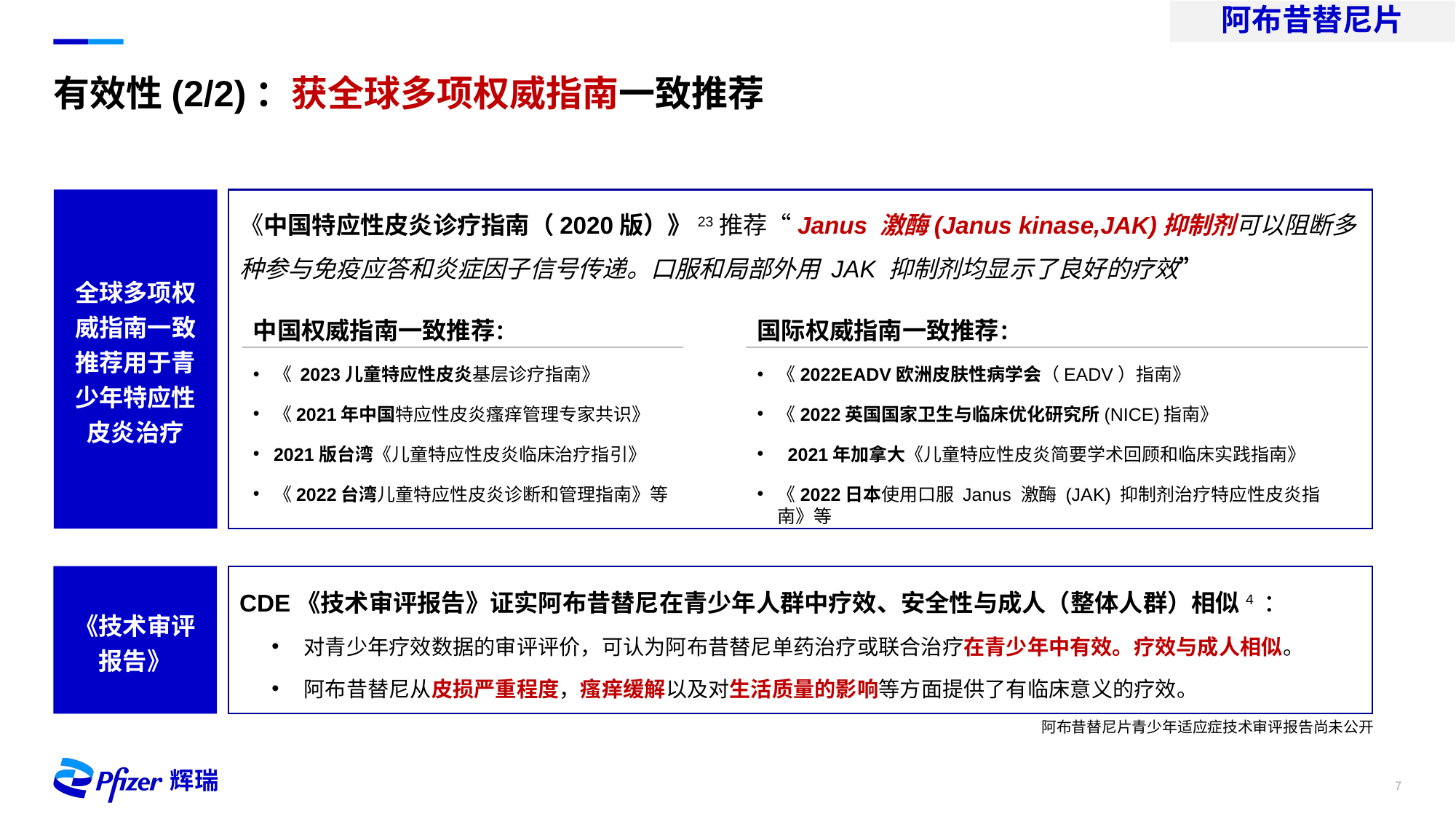

阿布昔替尼片
有效性(2/2)：获全球多项权威指南一致推荐
全球多项权威指南一致推荐用于青少年特应性皮炎治疗
《中国特应性皮炎诊疗指南（2020版）》23推荐“Janus 激酶(Janus kinase,JAK)抑制剂可以阻断多种参与免疫应答和炎症因子信号传递。口服和局部外用 JAK 抑制剂均显示了良好的疗效”
中国权威指南一致推荐：
《 2023儿童特应性皮炎基层诊疗指南》
《2021年中国特应性皮炎瘙痒管理专家共识》
2021版台湾《儿童特应性皮炎临床治疗指引》
《2022台湾儿童特应性皮炎诊断和管理指南》等
国际权威指南一致推荐：
《2022EADV欧洲皮肤性病学会（EADV）指南》
《2022英国国家卫生与临床优化研究所(NICE)指南》
  2021年加拿大《儿童特应性皮炎简要学术回顾和临床实践指南》
《2022日本使用口服 Janus 激酶 (JAK) 抑制剂治疗特应性皮炎指南》等
《技术审评报告》
CDE《技术审评报告》证实阿布昔替尼在青少年人群中疗效、安全性与成人（整体人群）相似4 ：
对青少年疗效数据的审评评价，可认为阿布昔替尼单药治疗或联合治疗在青少年中有效。疗效与成人相似。
阿布昔替尼从皮损严重程度，瘙痒缓解以及对生活质量的影响等方面提供了有临床意义的疗效。
阿布昔替尼片青少年适应症技术审评报告尚未公开